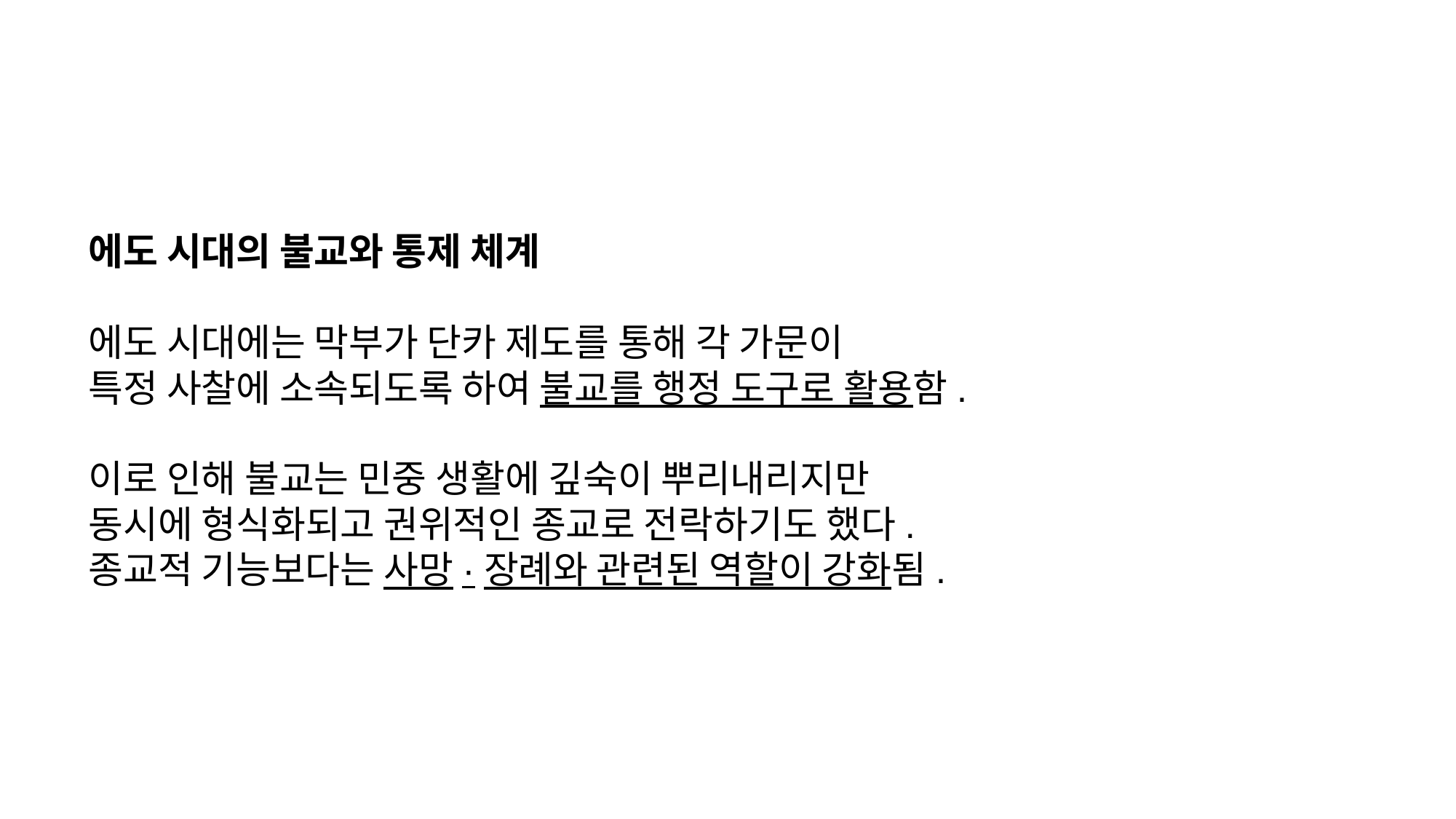

에도 시대의 불교와 통제 체계

에도 시대에는 막부가 단카 제도를 통해 각 가문이
특정 사찰에 소속되도록 하여 불교를 행정 도구로 활용함.

이로 인해 불교는 민중 생활에 깊숙이 뿌리내리지만
동시에 형식화되고 권위적인 종교로 전락하기도 했다.
종교적 기능보다는 사망·장례와 관련된 역할이 강화됨.